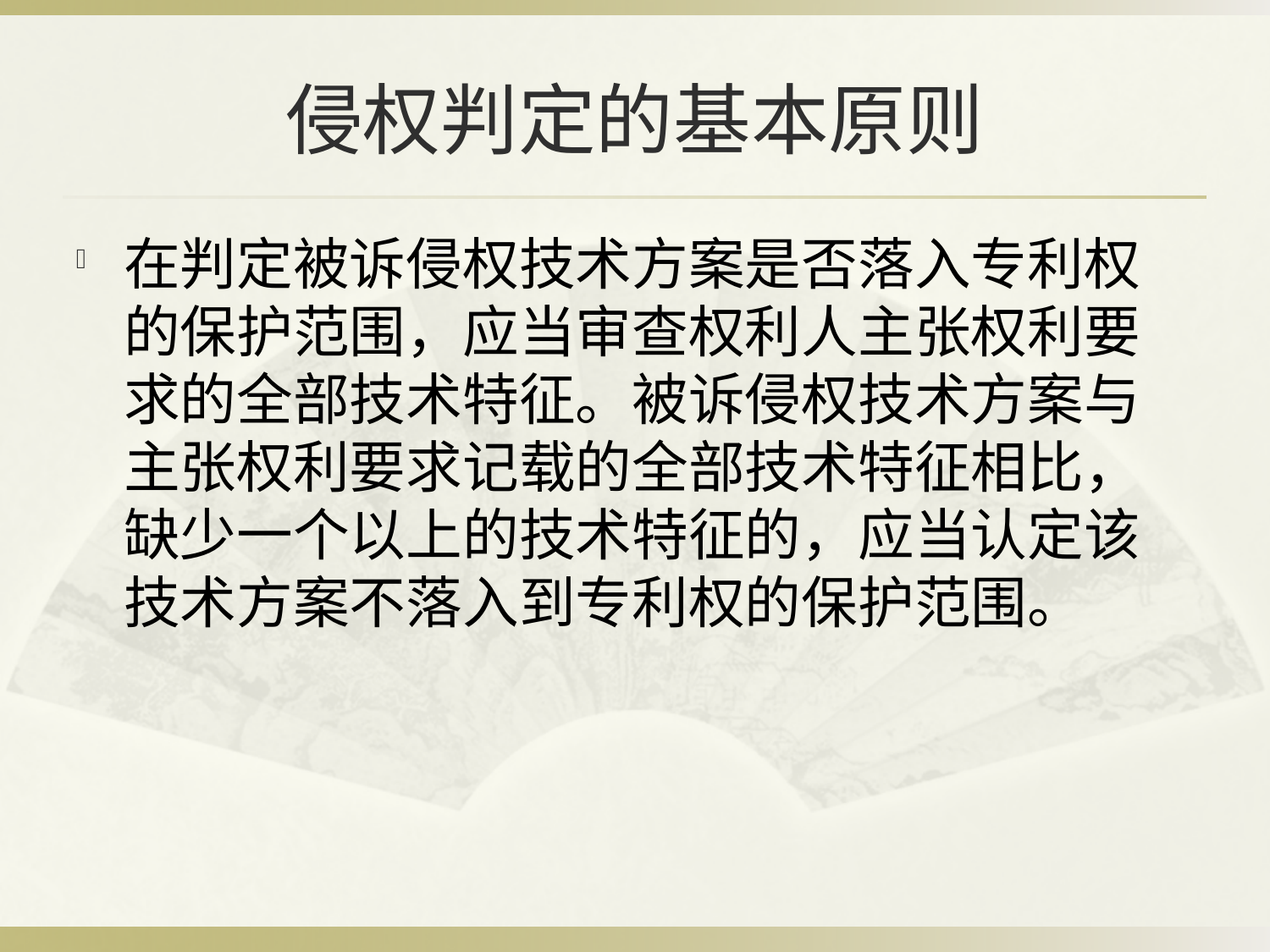

# 侵权判定的基本原则
在判定被诉侵权技术方案是否落入专利权的保护范围，应当审查权利人主张权利要求的全部技术特征。被诉侵权技术方案与主张权利要求记载的全部技术特征相比，缺少一个以上的技术特征的，应当认定该技术方案不落入到专利权的保护范围。